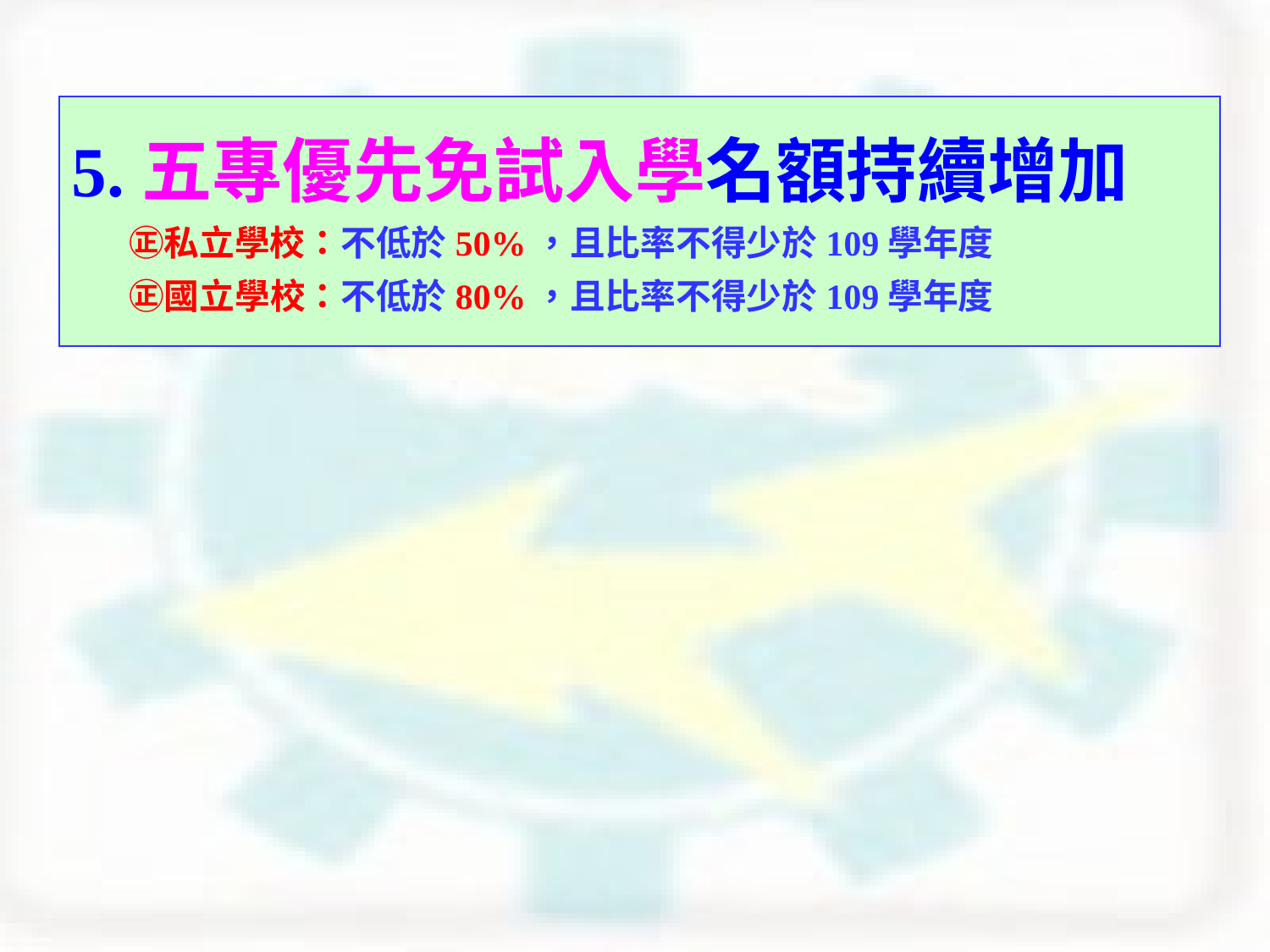

5.五專優先免試入學名額持續增加
      ㊣私立學校：不低於50%，且比率不得少於109學年度
      ㊣國立學校：不低於80%，且比率不得少於109學年度